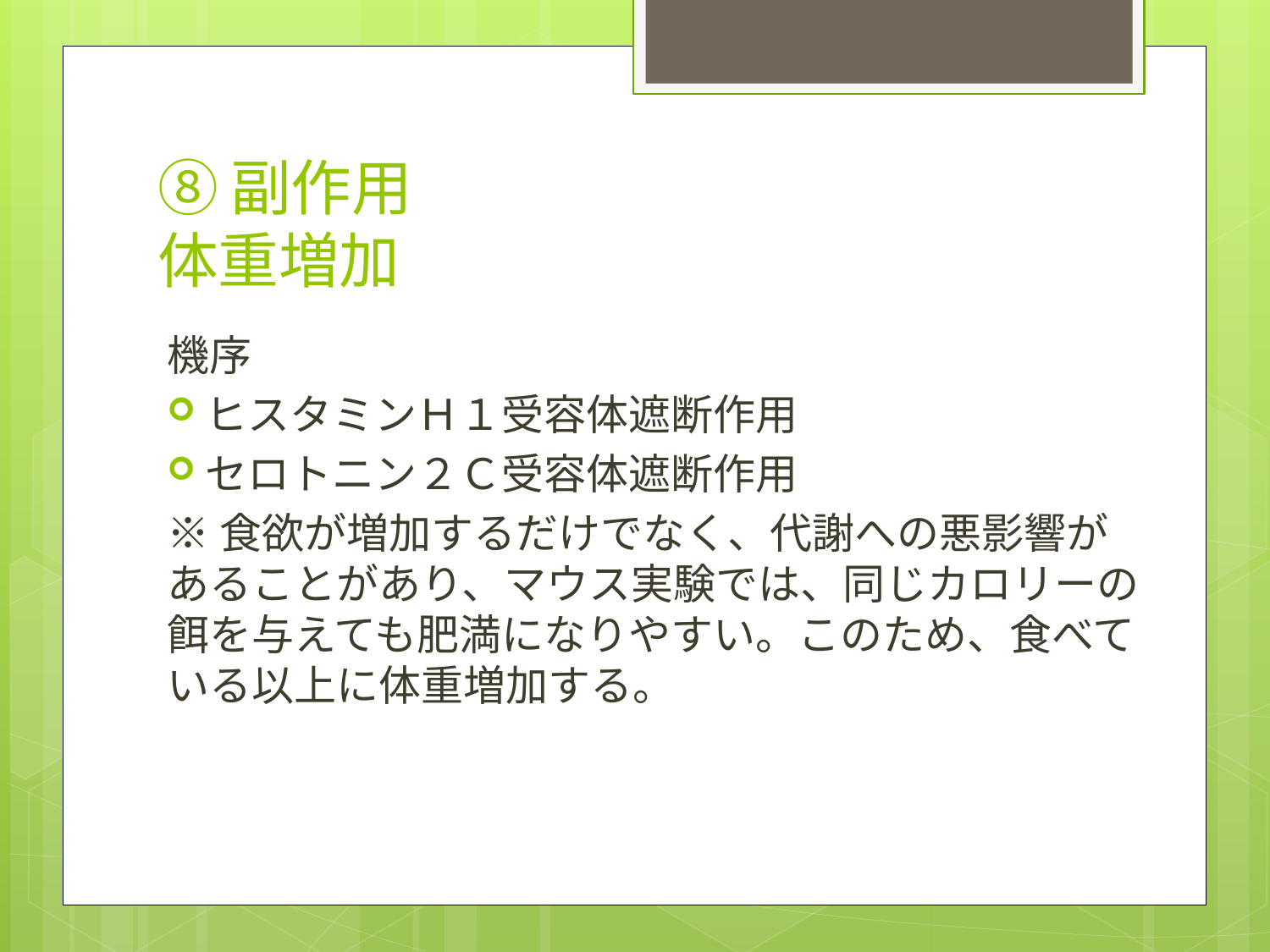

# ⑧副作用 体重増加
機序
ヒスタミンＨ１受容体遮断作用
セロトニン２Ｃ受容体遮断作用
※食欲が増加するだけでなく、代謝への悪影響があることがあり、マウス実験では、同じカロリーの餌を与えても肥満になりやすい。このため、食べている以上に体重増加する。